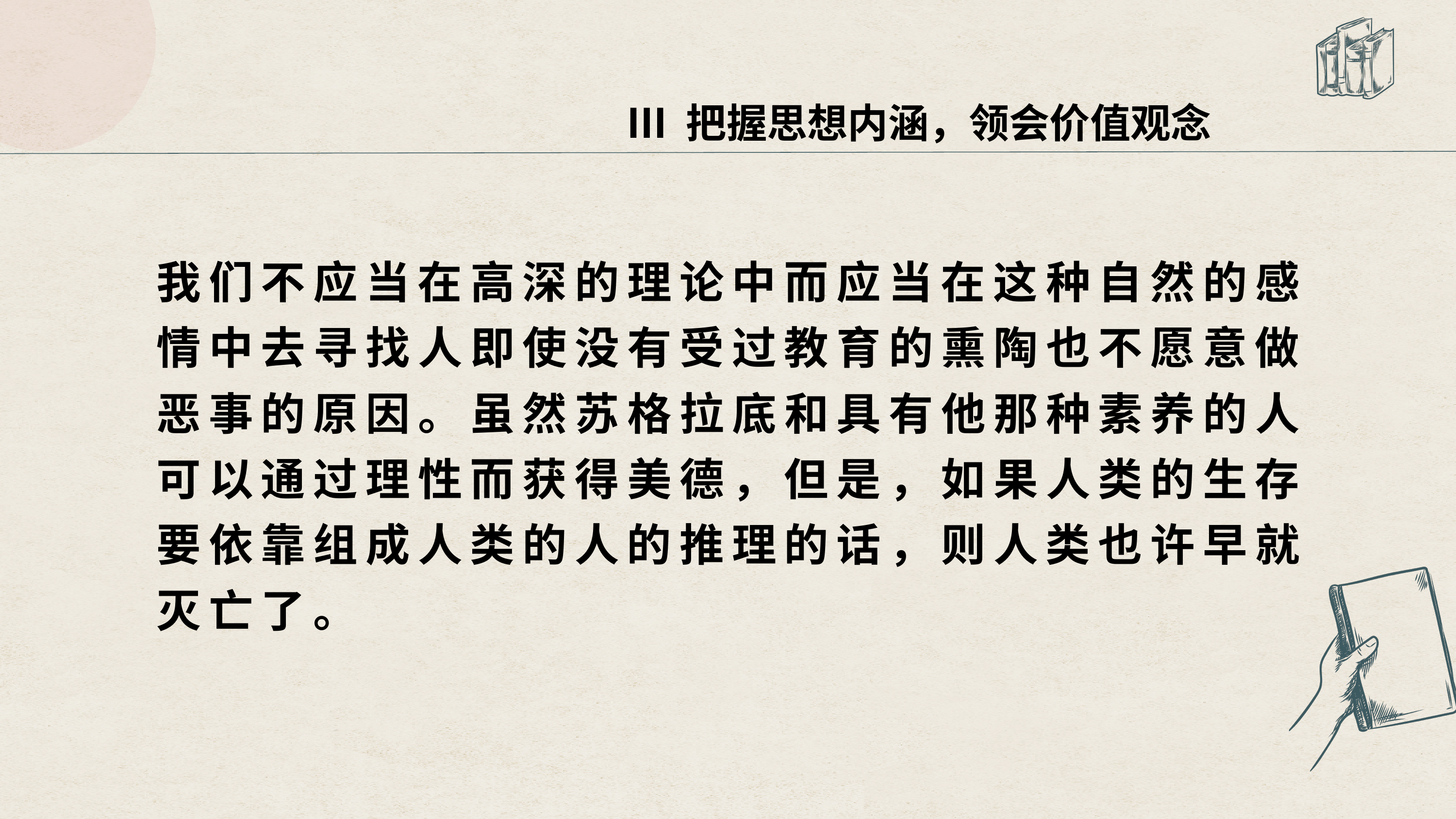

Ⅲ 把握思想内涵，领会价值观念

我们不应当在高深的理论中而应当在这种自然的感情中去寻找人即使没有受过教育的熏陶也不愿意做恶事的原因。虽然苏格拉底和具有他那种素养的人可以通过理性而获得美德，但是，如果人类的生存要依靠组成人类的人的推理的话，则人类也许早就灭亡了。